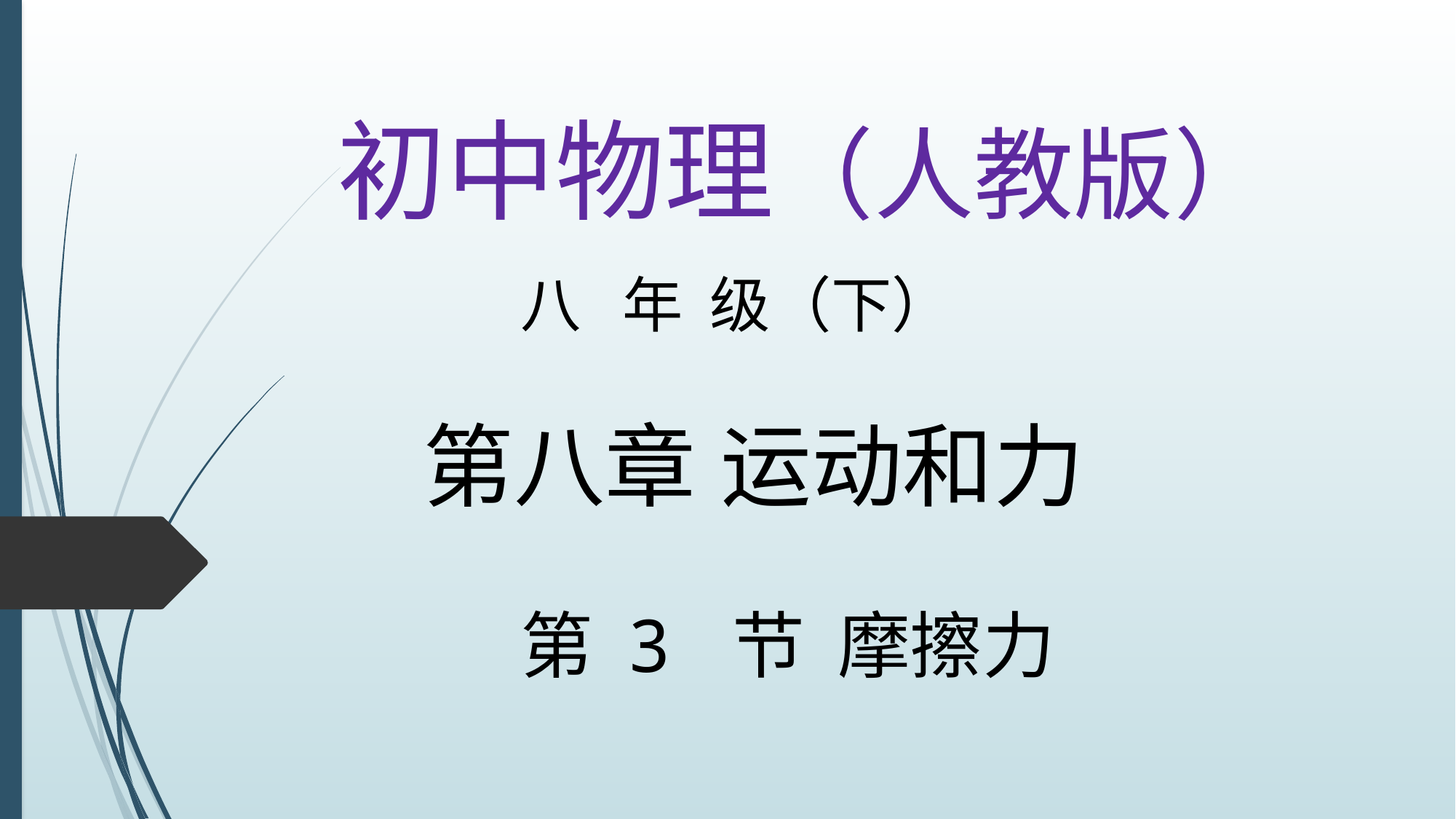

初中物理（人教版）
八   年  级（下）
第八章 运动和力
第 3 节  摩擦力